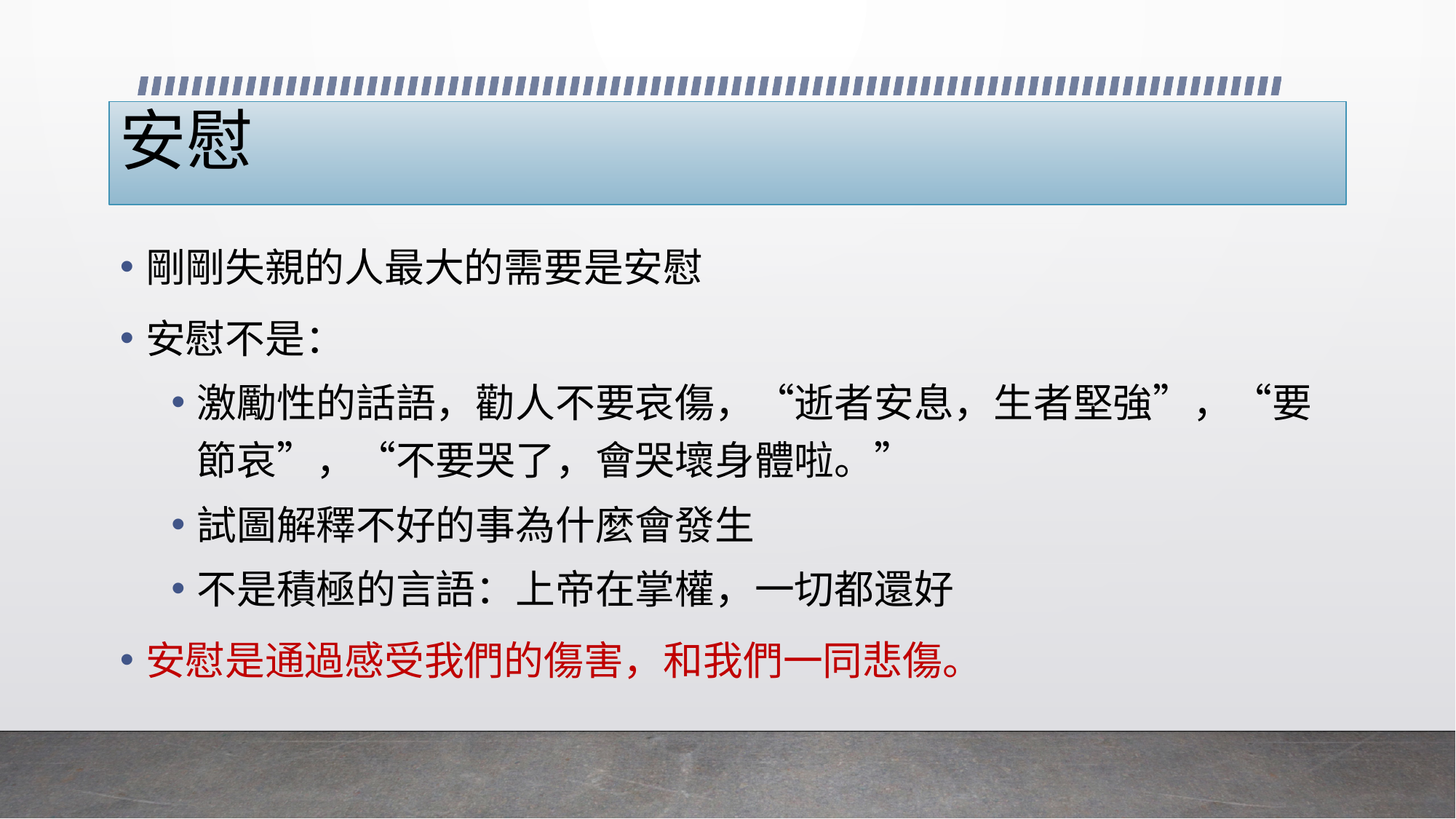

# 安慰
剛剛失親的人最大的需要是安慰
安慰不是：
激勵性的話語，勸人不要哀傷，“逝者安息，生者堅強”，“要節哀”，“不要哭了，會哭壞身體啦。”
試圖解釋不好的事為什麼會發生
不是積極的言語：上帝在掌權，一切都還好
安慰是通過感受我們的傷害，和我們一同悲傷。